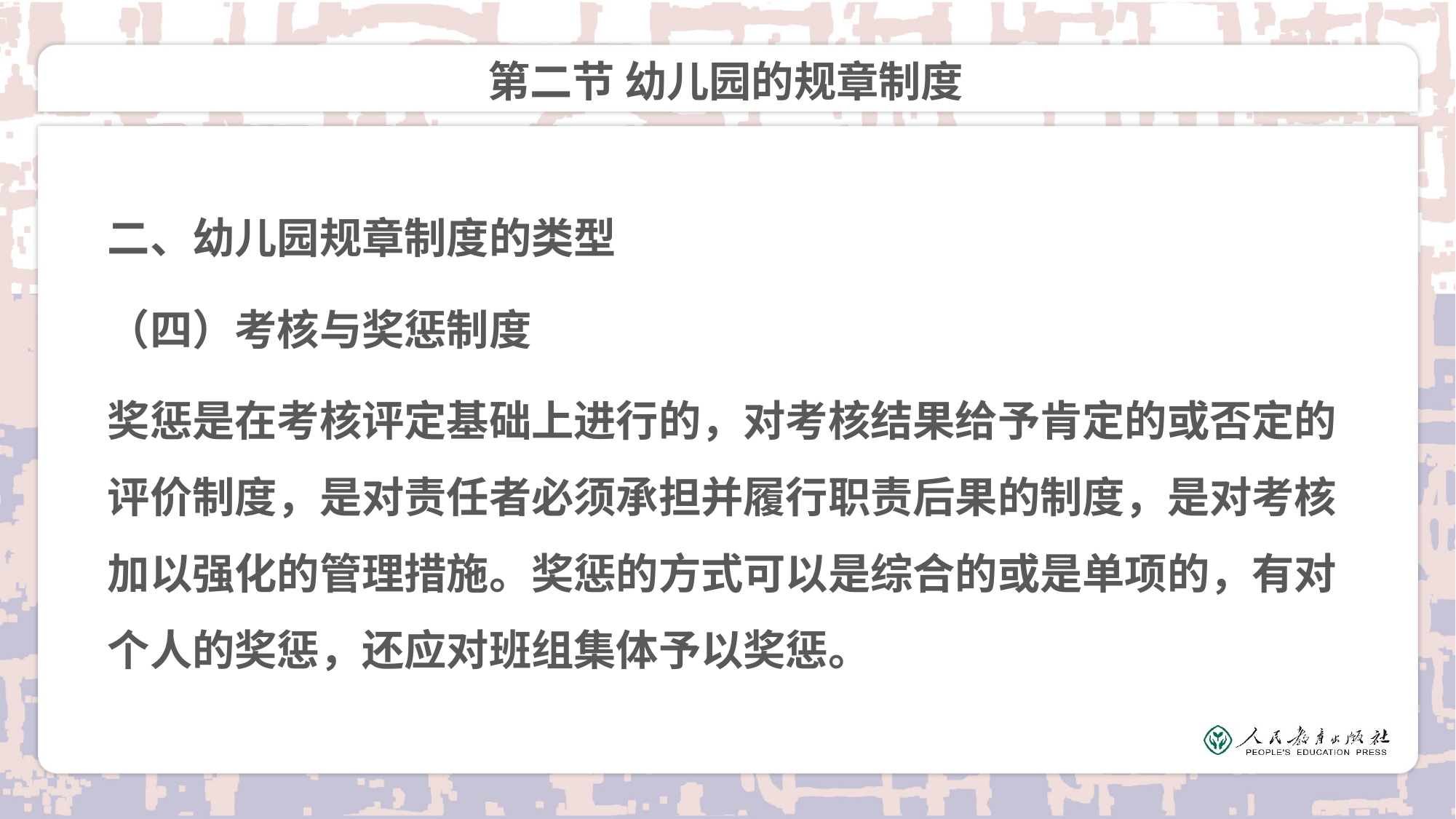

# 第二节 幼儿园的规章制度
二、幼儿园规章制度的类型
（四）考核与奖惩制度
奖惩是在考核评定基础上进行的，对考核结果给予肯定的或否定的评价制度，是对责任者必须承担并履行职责后果的制度，是对考核加以强化的管理措施。奖惩的方式可以是综合的或是单项的，有对个人的奖惩，还应对班组集体予以奖惩。